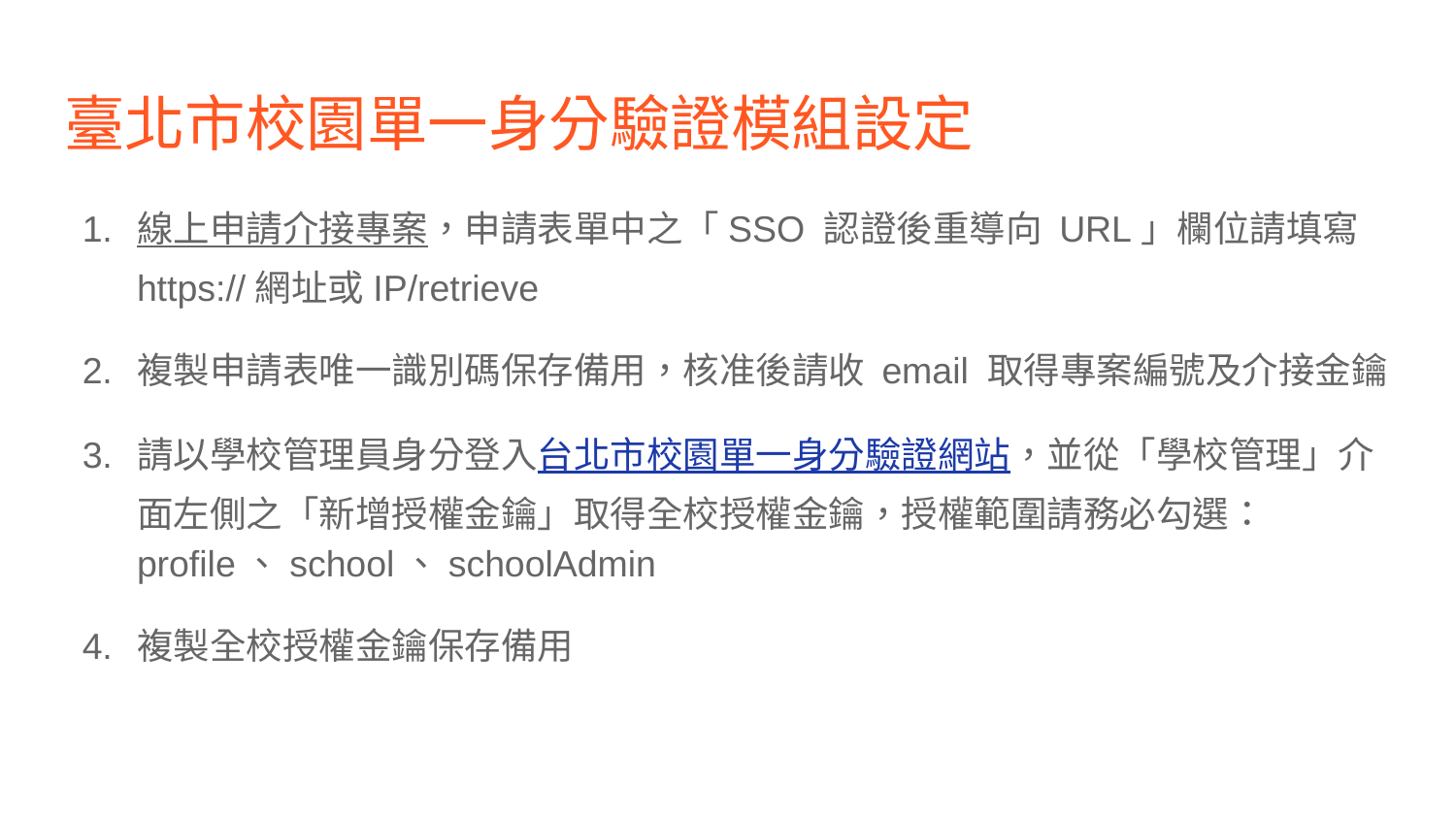

# 臺北市校園單一身分驗證模組設定
線上申請介接專案，申請表單中之「SSO 認證後重導向 URL」欄位請填寫 https://網址或IP/retrieve
複製申請表唯一識別碼保存備用，核准後請收 email 取得專案編號及介接金鑰
請以學校管理員身分登入台北市校園單一身分驗證網站，並從「學校管理」介面左側之「新增授權金鑰」取得全校授權金鑰，授權範圍請務必勾選：
profile、school、schoolAdmin
複製全校授權金鑰保存備用